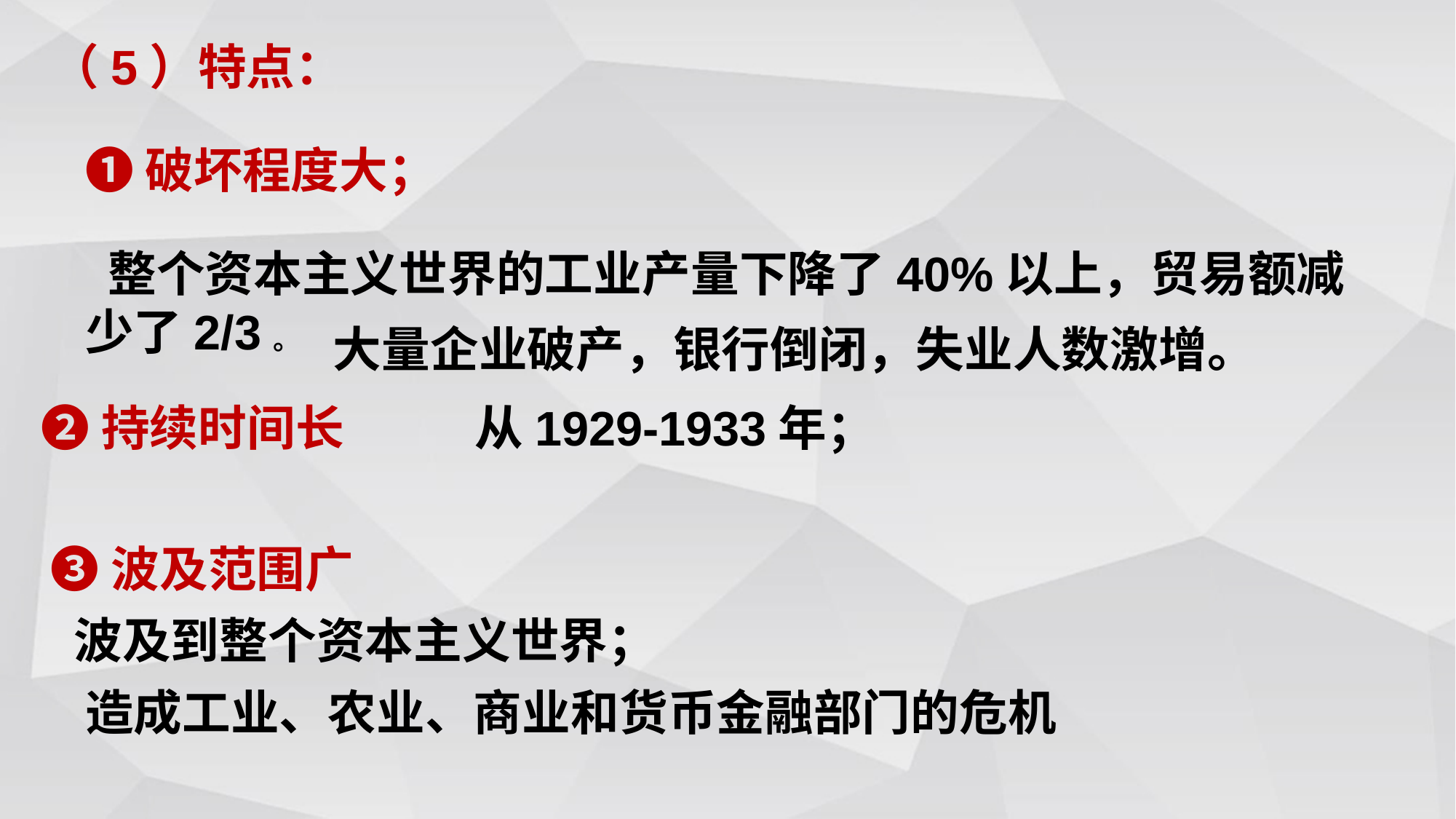

（5）特点：
❶破坏程度大；
 整个资本主义世界的工业产量下降了40%以上，贸易额减少了2/3。
大量企业破产，银行倒闭，失业人数激增。
 ❷持续时间长
从1929-1933年；
❸波及范围广
波及到整个资本主义世界；
造成工业、农业、商业和货币金融部门的危机